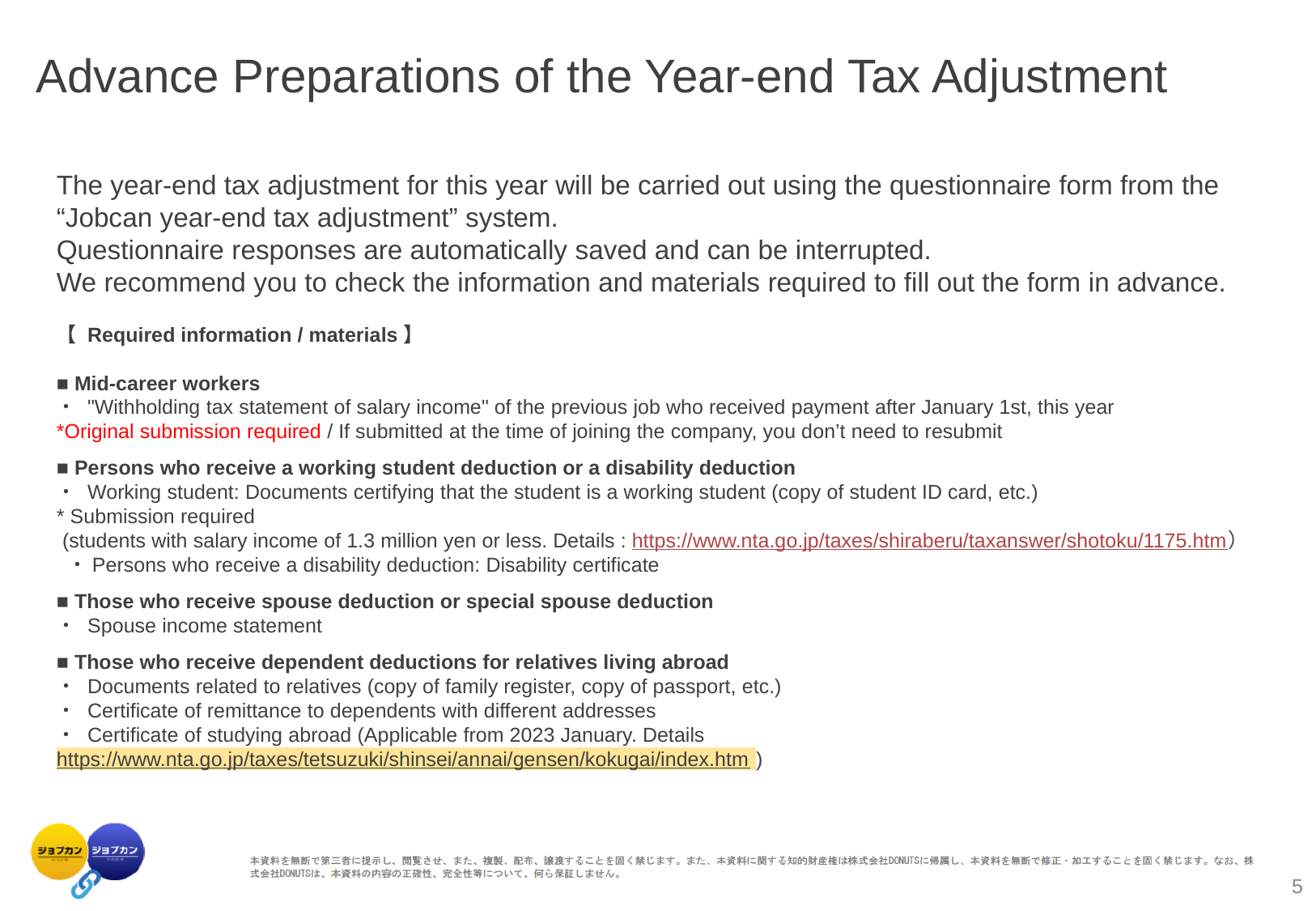

Advance Preparations of the Year-end Tax Adjustment
The year-end tax adjustment for this year will be carried out using the questionnaire form from the “Jobcan year-end tax adjustment” system.
Questionnaire responses are automatically saved and can be interrupted.
We recommend you to check the information and materials required to fill out the form in advance.

【 Required information / materials】

■ Mid-career workers
・ "Withholding tax statement of salary income" of the previous job who received payment after January 1st, this year
*Original submission required / If submitted at the time of joining the company, you don’t need to resubmit
■ Persons who receive a working student deduction or a disability deduction
・ Working student: Documents certifying that the student is a working student (copy of student ID card, etc.)
* Submission required
 (students with salary income of 1.3 million yen or less. Details : https://www.nta.go.jp/taxes/shiraberu/taxanswer/shotoku/1175.htm）
 ・Persons who receive a disability deduction: Disability certificate
■ Those who receive spouse deduction or special spouse deduction
・ Spouse income statement
■ Those who receive dependent deductions for relatives living abroad
・ Documents related to relatives (copy of family register, copy of passport, etc.)
・ Certificate of remittance to dependents with different addresses
・ Certificate of studying abroad (Applicable from 2023 January. Details https://www.nta.go.jp/taxes/tetsuzuki/shinsei/annai/gensen/kokugai/index.htm )
5